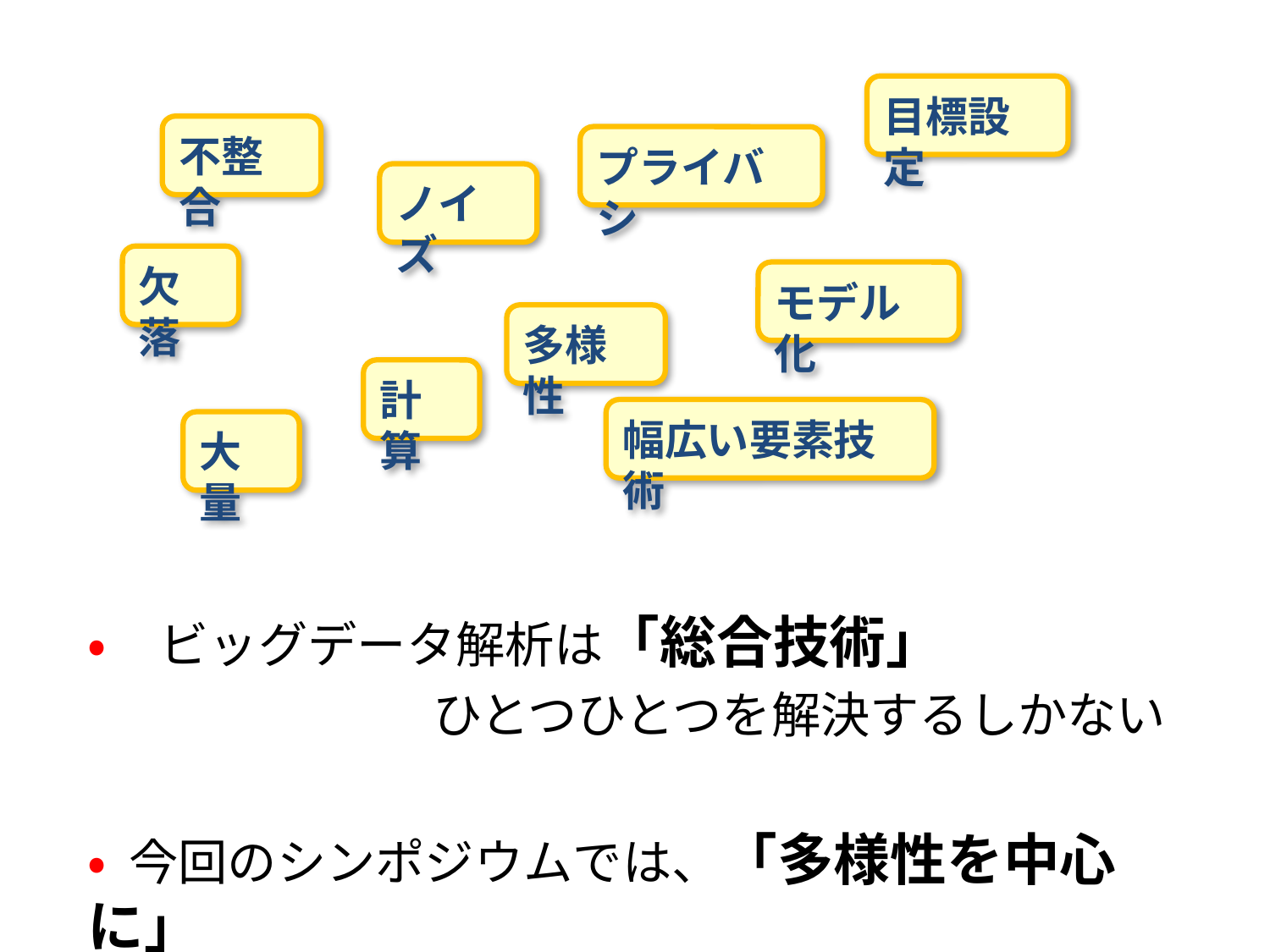

目標設定
不整合
プライバシ
ノイズ
欠落
モデル化
多様性
計算
幅広い要素技術
大量
• ビッグデータ解析は「総合技術」
　　　　　　　ひとつひとつを解決するしかない

• 今回のシンポジウムでは、「多様性を中心に」